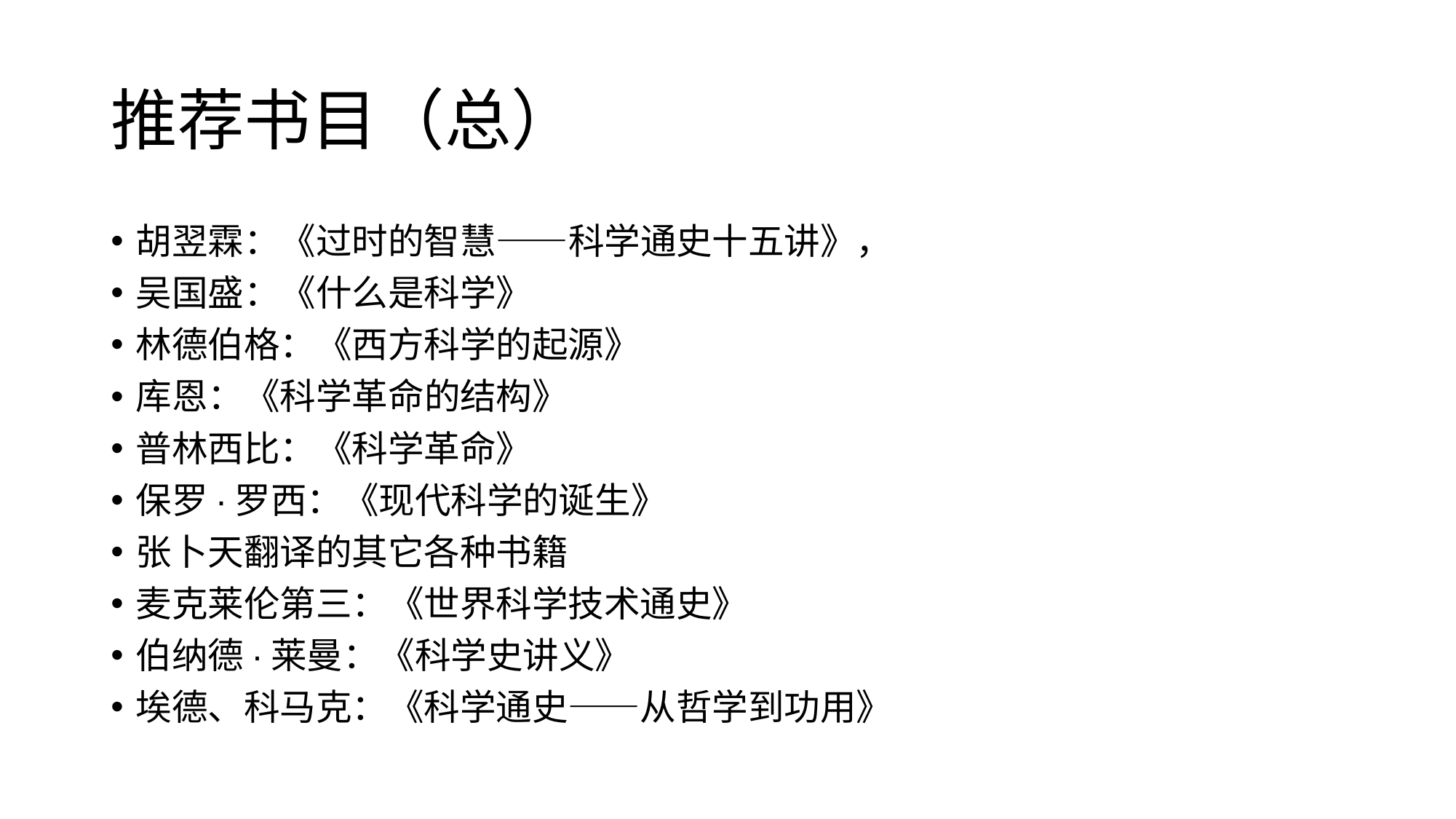

# 推荐书目（总）
胡翌霖：《过时的智慧——科学通史十五讲》，
吴国盛：《什么是科学》
林德伯格：《西方科学的起源》
库恩：《科学革命的结构》
普林西比：《科学革命》
保罗·罗西：《现代科学的诞生》
张卜天翻译的其它各种书籍
麦克莱伦第三：《世界科学技术通史》
伯纳德·莱曼：《科学史讲义》
埃德、科马克：《科学通史——从哲学到功用》